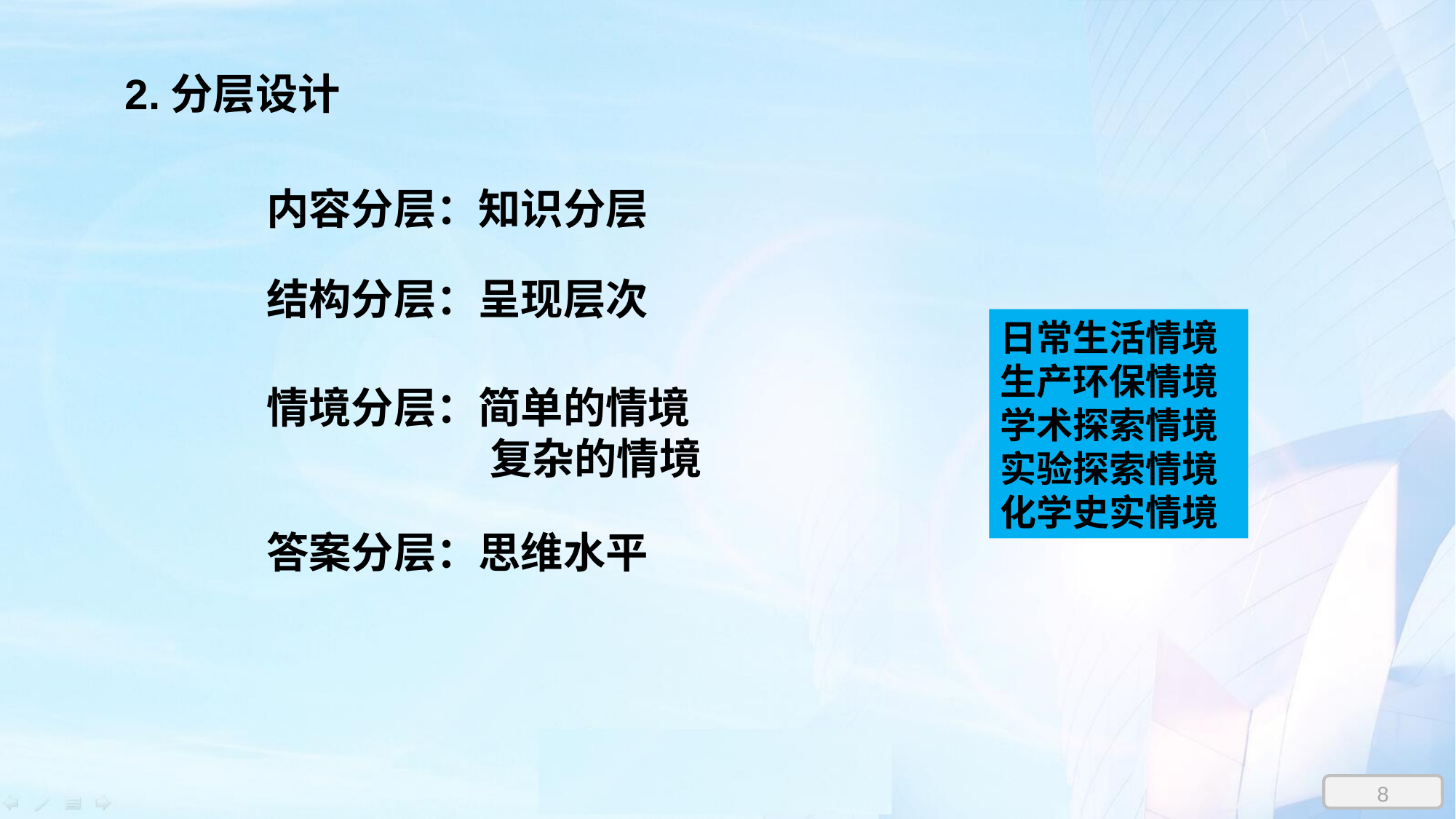

2.分层设计
内容分层：知识分层
结构分层：呈现层次
日常生活情境生产环保情境学术探索情境实验探索情境化学史实情境
情境分层：简单的情境
                  复杂的情境

答案分层：思维水平
8